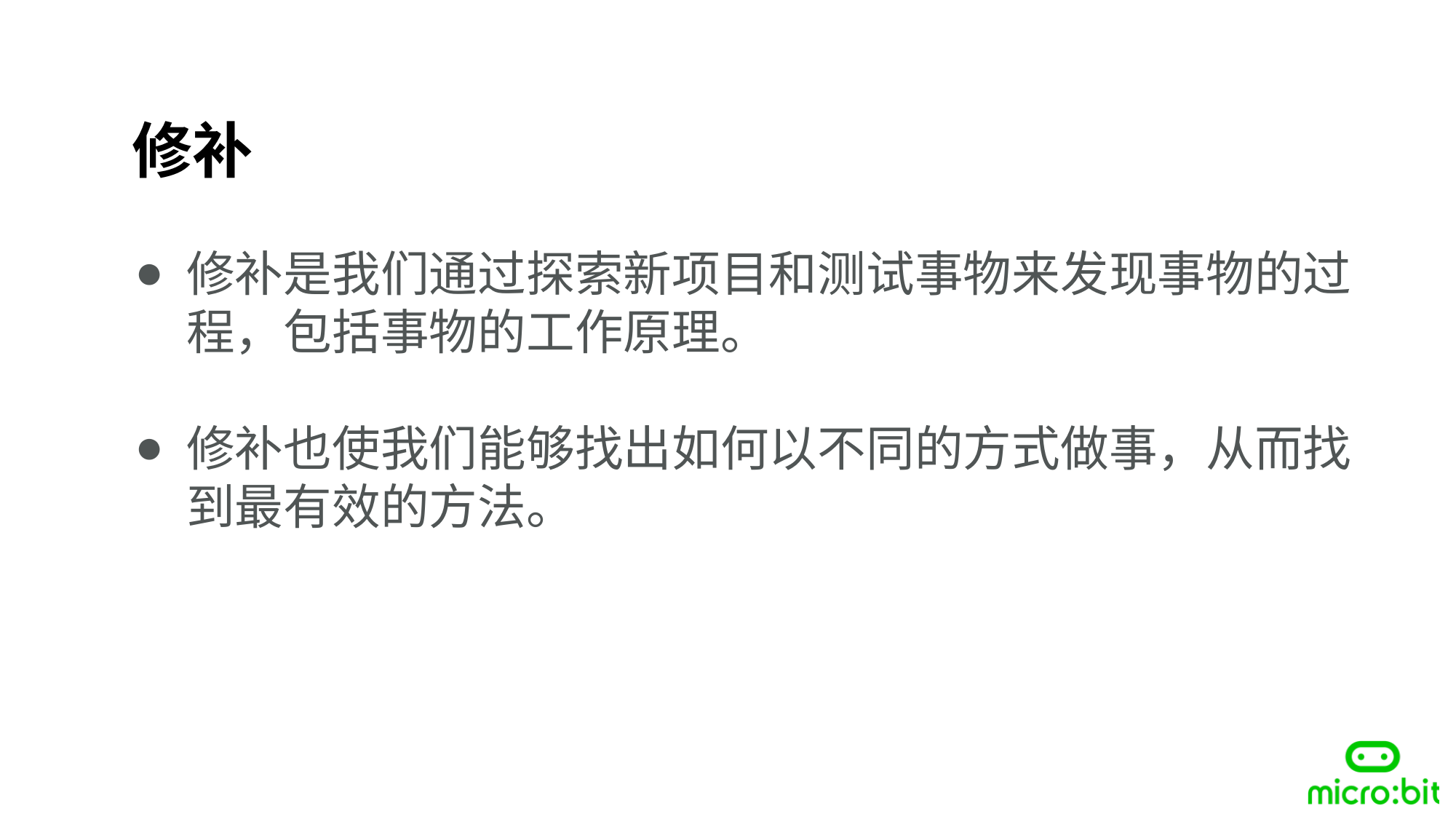

修补

修补是我们通过探索新项目和测试事物来发现事物的过程，包括事物的工作原理。

修补也使我们能够找出如何以不同的方式做事，从而找到最有效的方法。